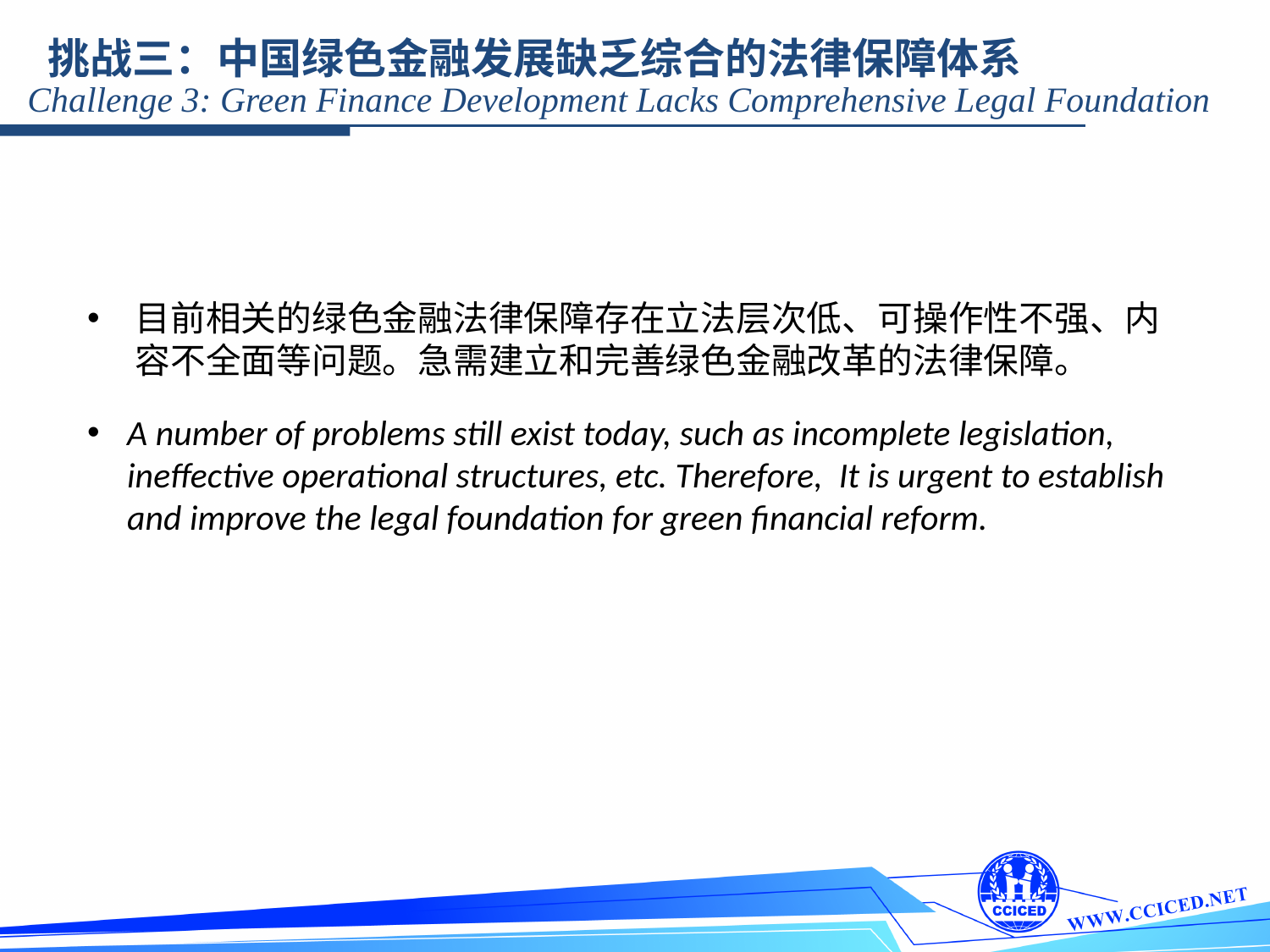

挑战三：中国绿色金融发展缺乏综合的法律保障体系
Challenge 3: Green Finance Development Lacks Comprehensive Legal Foundation
目前相关的绿色金融法律保障存在立法层次低、可操作性不强、内容不全面等问题。急需建立和完善绿色金融改革的法律保障。

A number of problems still exist today, such as incomplete legislation, ineffective operational structures, etc. Therefore,  It is urgent to establish and improve the legal foundation for green financial reform.